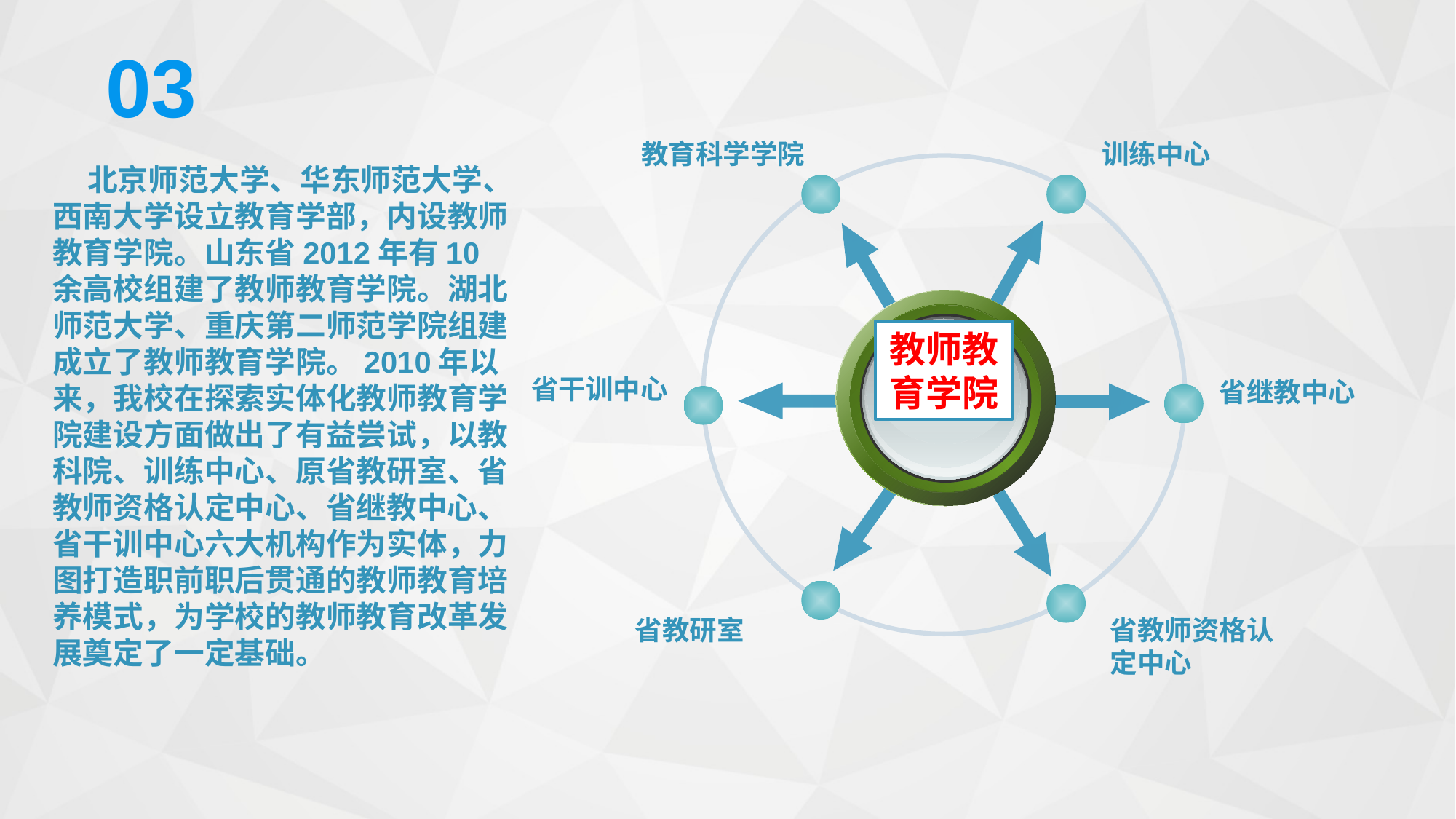

03
教育科学学院
训练中心

教师教育学院

    北京师范大学、华东师范大学、西南大学设立教育学部，内设教师教育学院。山东省2012年有10余高校组建了教师教育学院。湖北师范大学、重庆第二师范学院组建成立了教师教育学院。2010年以来，我校在探索实体化教师教育学院建设方面做出了有益尝试，以教科院、训练中心、原省教研室、省教师资格认定中心、省继教中心、省干训中心六大机构作为实体，力图打造职前职后贯通的教师教育培养模式，为学校的教师教育改革发展奠定了一定基础。
省干训中心
省继教中心
省教研室
省教师资格认定中心